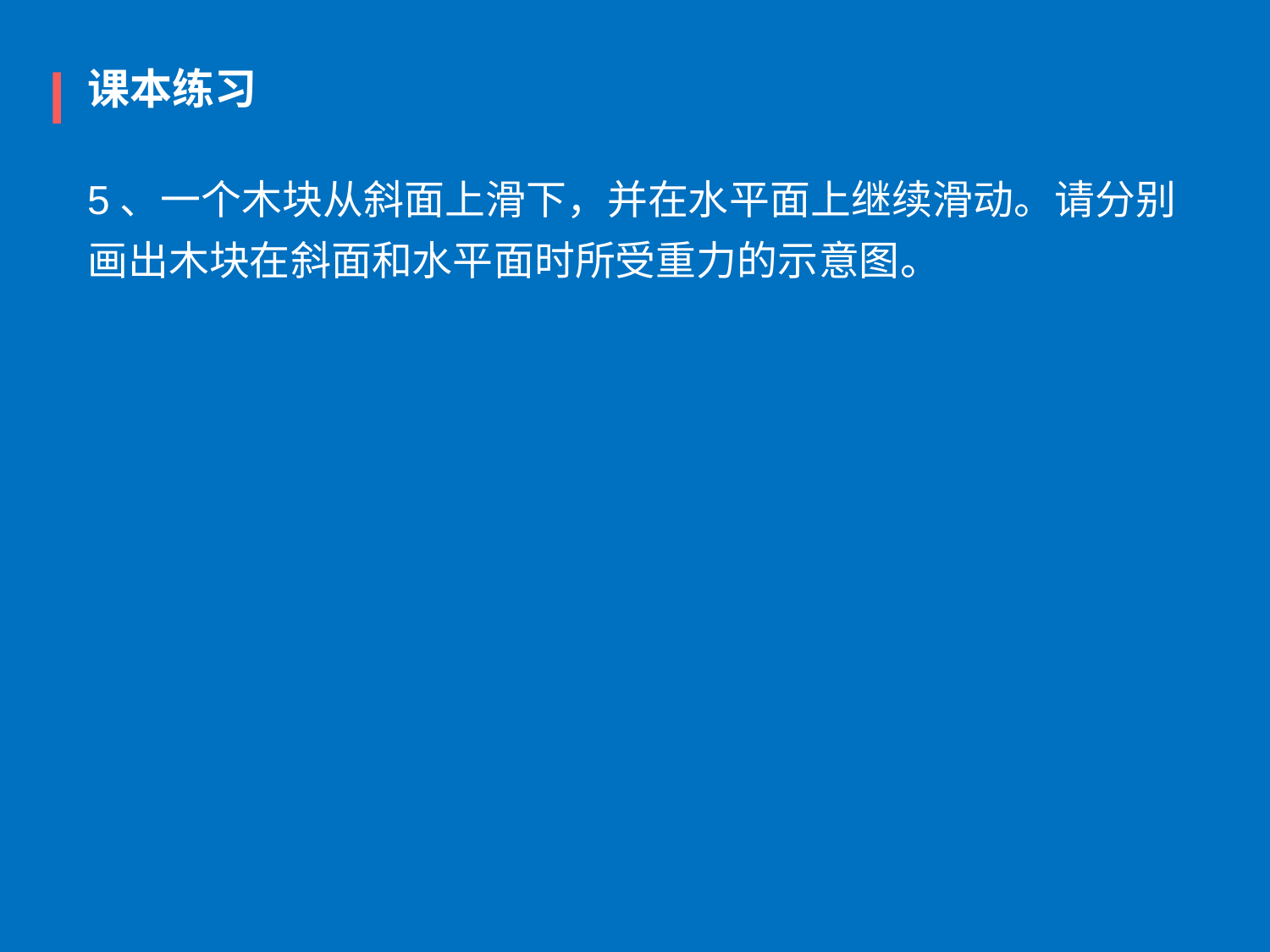

课本练习

5、一个木块从斜面上滑下，并在水平面上继续滑动。请分别画出木块在斜面和水平面时所受重力的示意图。